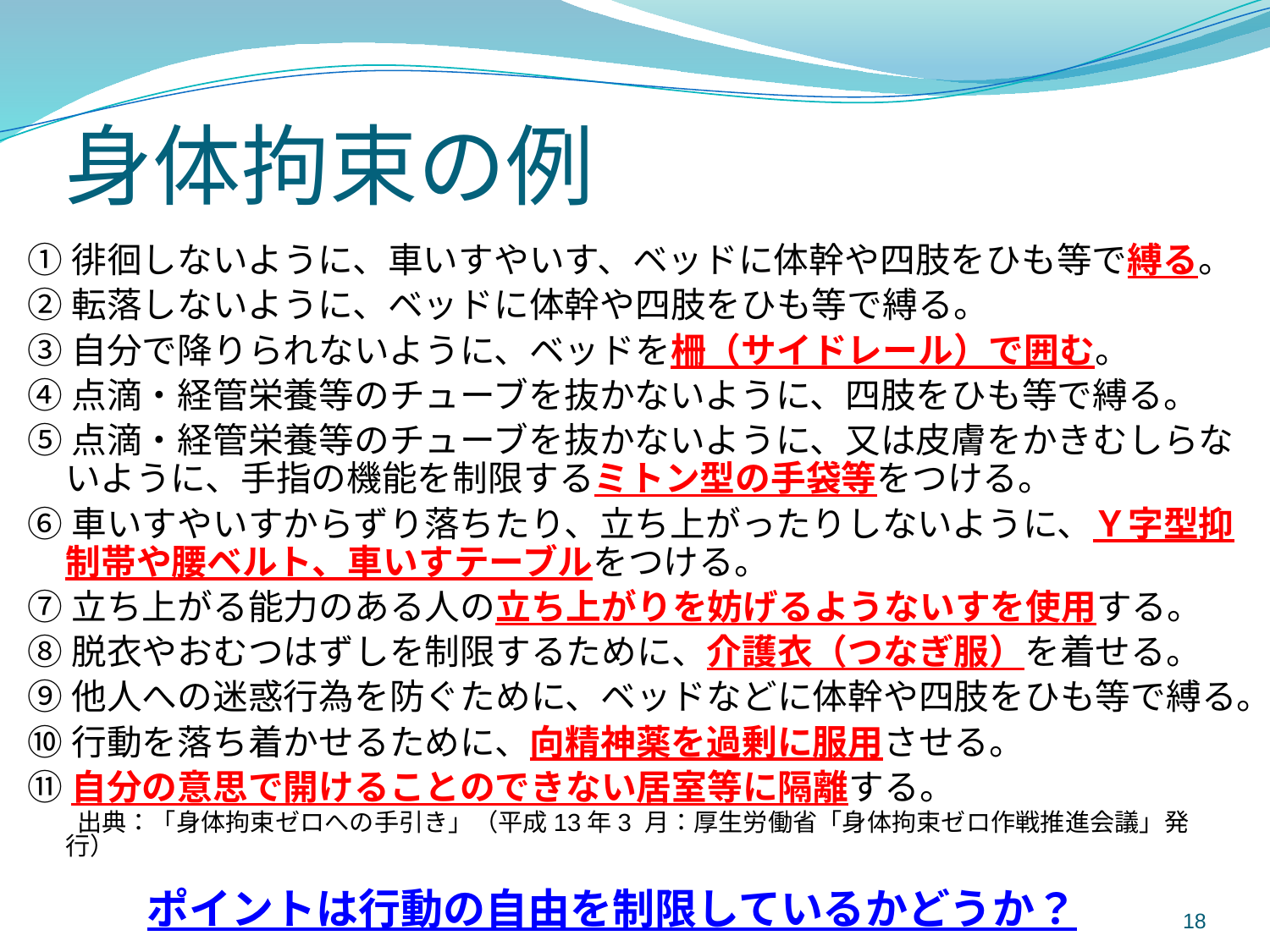

# 身体拘束の例
①徘徊しないように、車いすやいす、ベッドに体幹や四肢をひも等で縛る。
②転落しないように、ベッドに体幹や四肢をひも等で縛る。
③自分で降りられないように、ベッドを柵（サイドレール）で囲む。
④点滴・経管栄養等のチューブを抜かないように、四肢をひも等で縛る。
⑤点滴・経管栄養等のチューブを抜かないように、又は皮膚をかきむしらないように、手指の機能を制限するミトン型の手袋等をつける。
⑥車いすやいすからずり落ちたり、立ち上がったりしないように、Ｙ字型抑制帯や腰ベルト、車いすテーブルをつける。
⑦立ち上がる能力のある人の立ち上がりを妨げるようないすを使用する。
⑧脱衣やおむつはずしを制限するために、介護衣（つなぎ服）を着せる。
⑨他人への迷惑行為を防ぐために、ベッドなどに体幹や四肢をひも等で縛る。
⑩行動を落ち着かせるために、向精神薬を過剰に服用させる。
⑪自分の意思で開けることのできない居室等に隔離する。
　　出典：「身体拘束ゼロへの手引き」（平成13年3 月：厚生労働省「身体拘束ゼロ作戦推進会議」発行）

ポイントは行動の自由を制限しているかどうか？
18